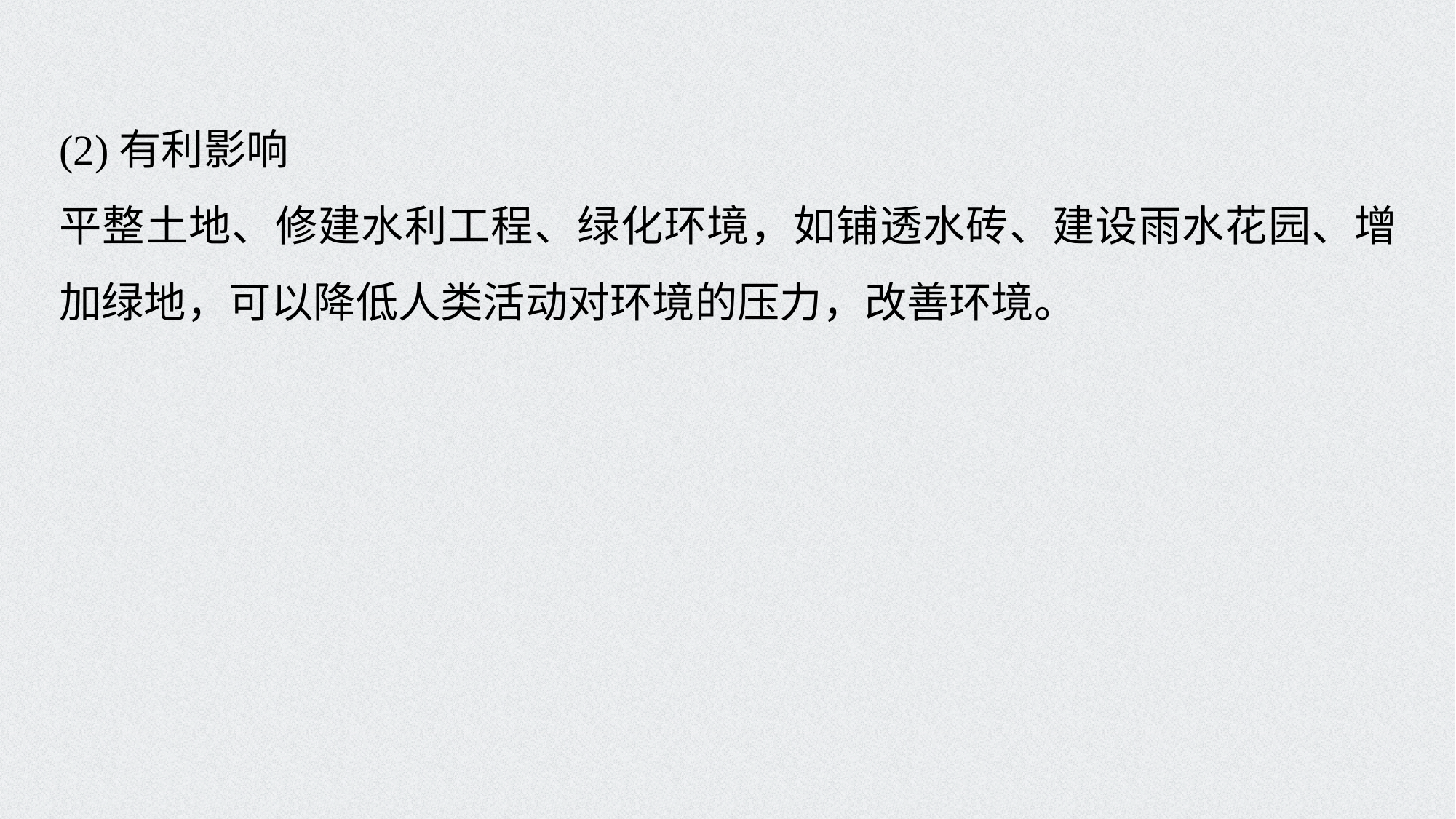

(2)有利影响
平整土地、修建水利工程、绿化环境，如铺透水砖、建设雨水花园、增加绿地，可以降低人类活动对环境的压力，改善环境。